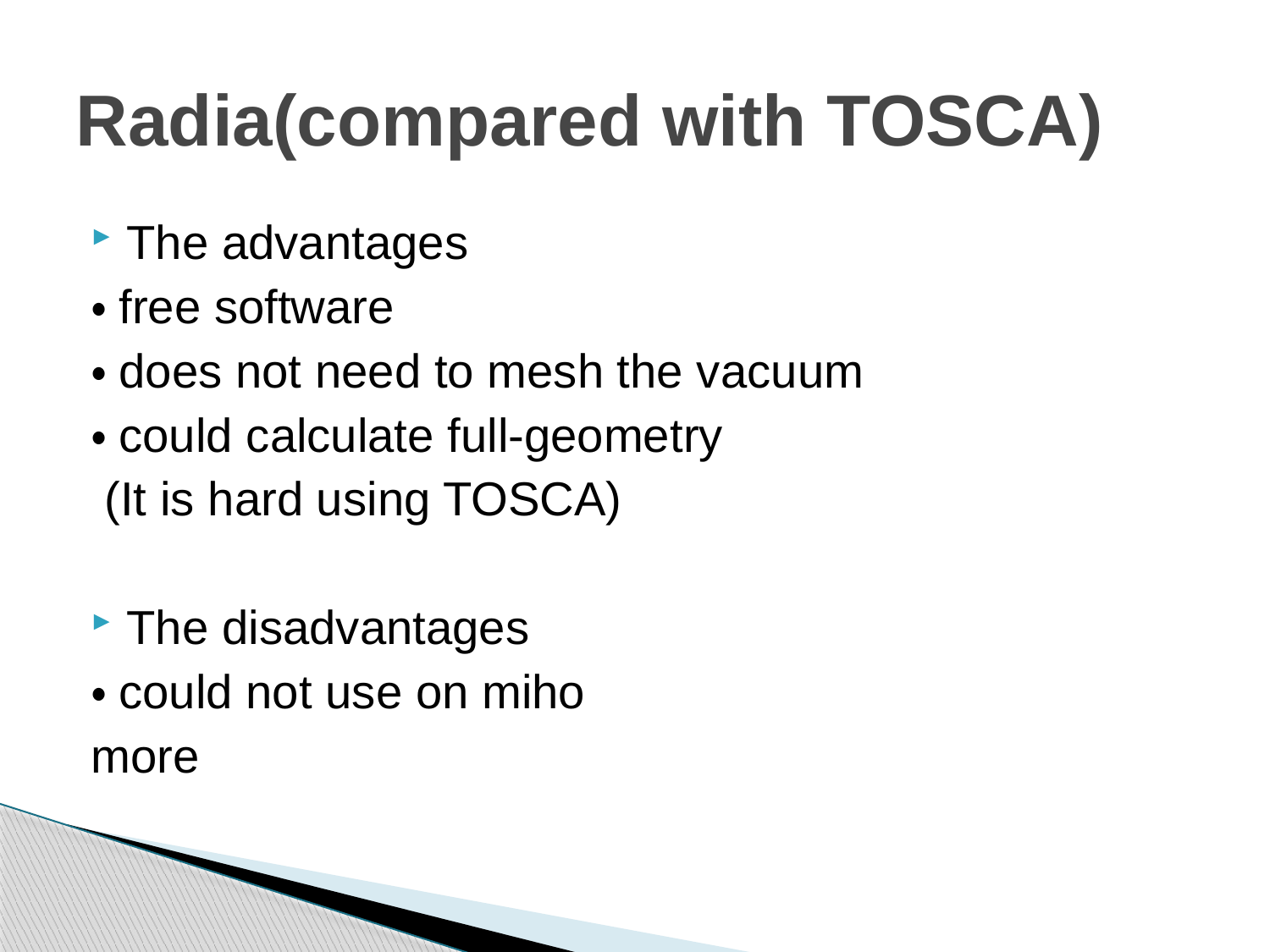

# Radia(compared with TOSCA)
The advantages
・free software
・does not need to mesh the vacuum
・could calculate full-geometry
 (It is hard using TOSCA)

The disadvantages
・could not use on miho
more